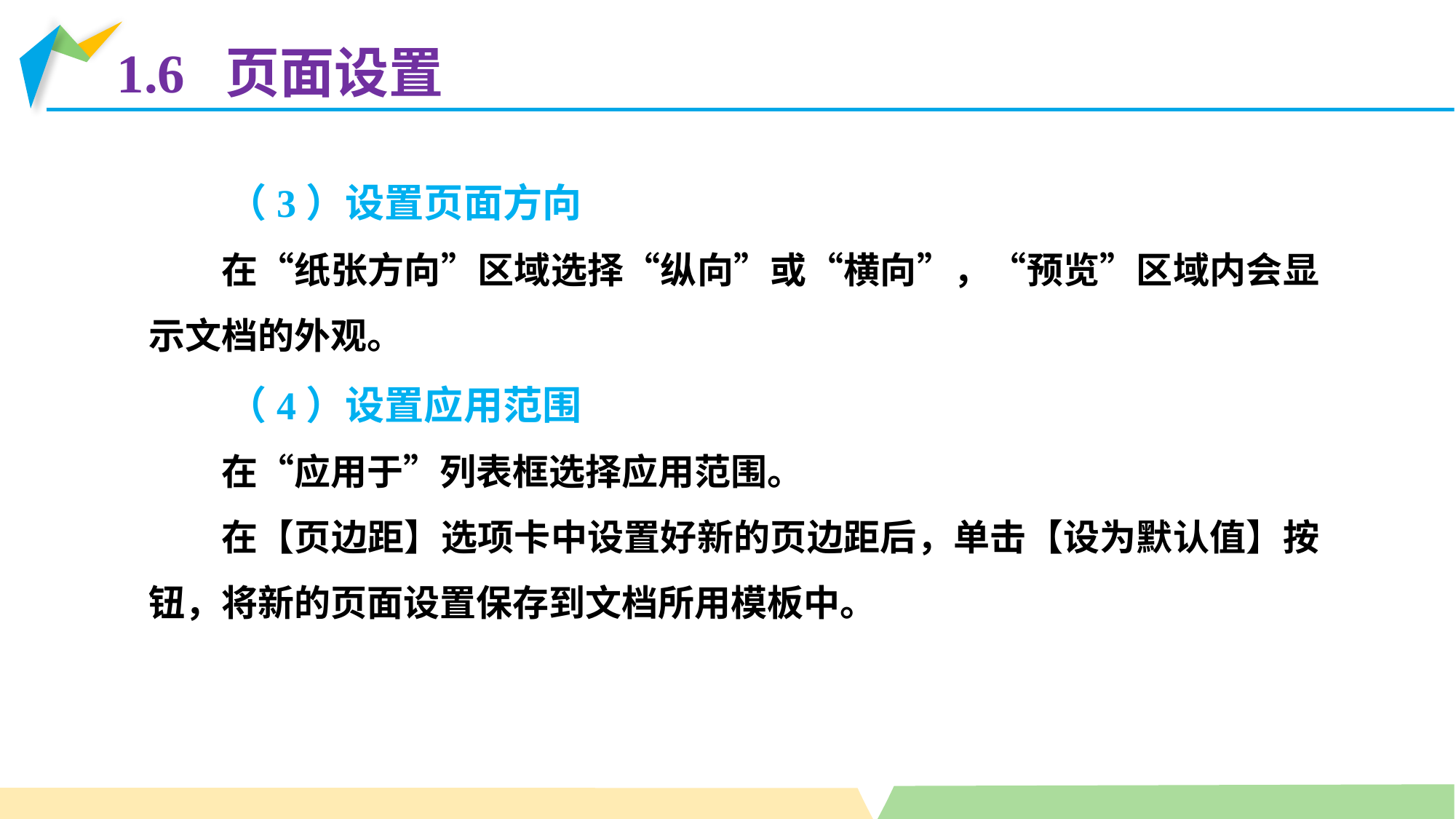

1.6  页面设置
（3）设置页面方向
在“纸张方向”区域选择“纵向”或“横向”，“预览”区域内会显示文档的外观。
（4）设置应用范围
在“应用于”列表框选择应用范围。
在【页边距】选项卡中设置好新的页边距后，单击【设为默认值】按钮，将新的页面设置保存到文档所用模板中。